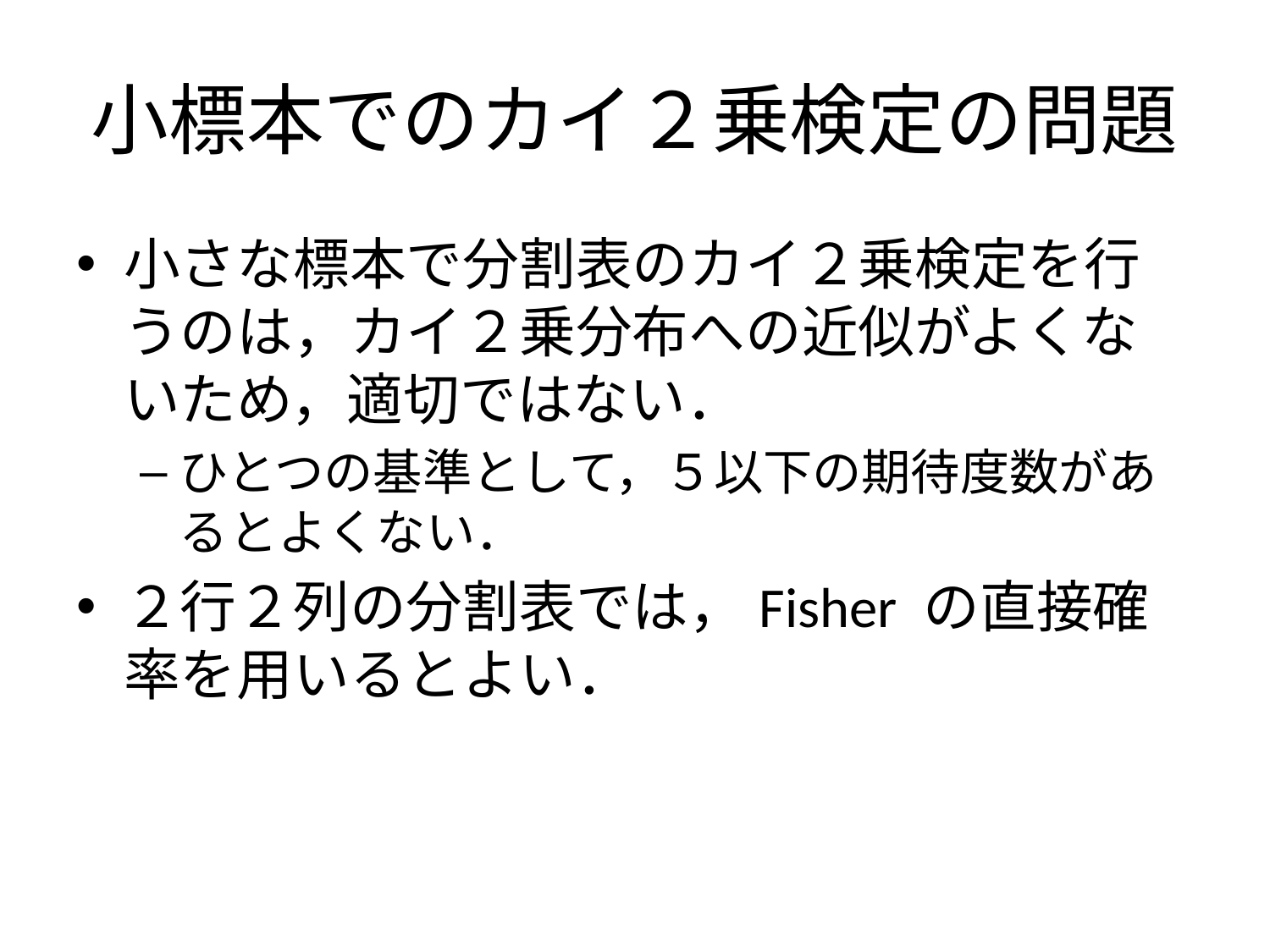

# 小標本でのカイ２乗検定の問題
小さな標本で分割表のカイ２乗検定を行うのは，カイ２乗分布への近似がよくないため，適切ではない．
ひとつの基準として，５以下の期待度数があるとよくない．
２行２列の分割表では，Fisher の直接確率を用いるとよい．